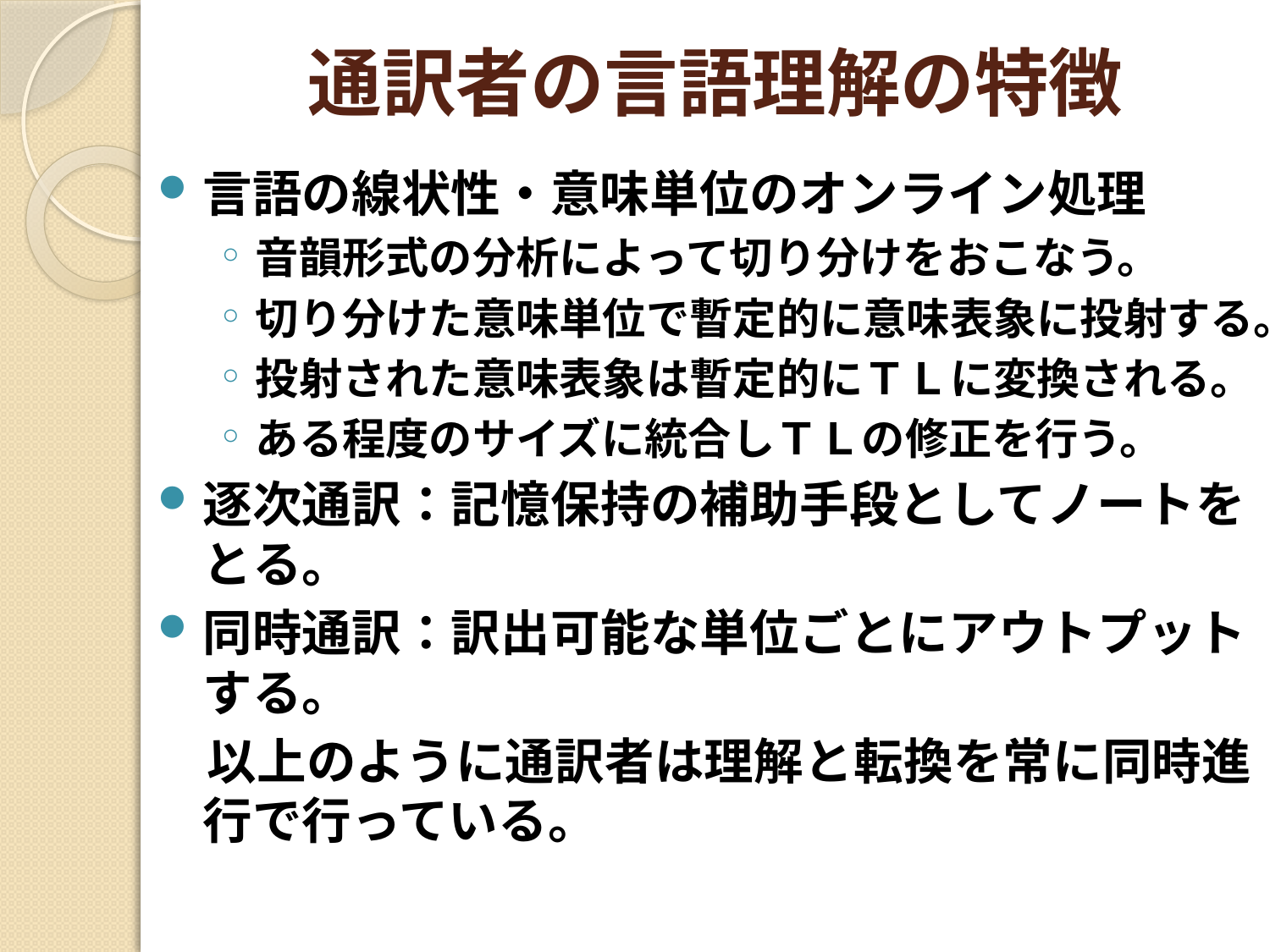

# 通訳者の言語理解の特徴
言語の線状性・意味単位のオンライン処理
音韻形式の分析によって切り分けをおこなう。
切り分けた意味単位で暫定的に意味表象に投射する。
投射された意味表象は暫定的にＴＬに変換される。
ある程度のサイズに統合しＴＬの修正を行う。
逐次通訳：記憶保持の補助手段としてノートをとる。
同時通訳：訳出可能な単位ごとにアウトプットする。
　以上のように通訳者は理解と転換を常に同時進行で行っている。